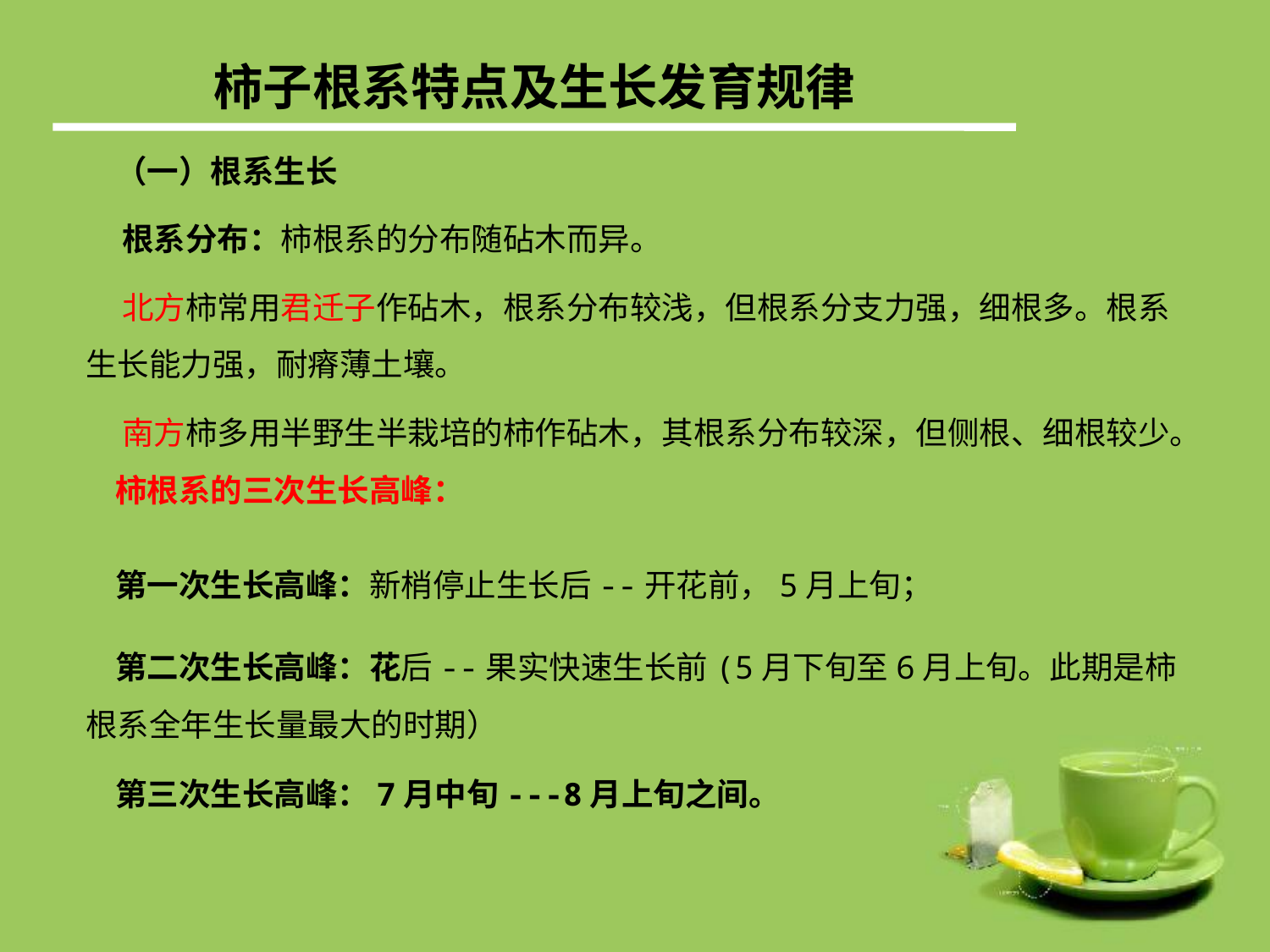

柿子根系特点及生长发育规律

   （一）根系生长
    根系分布：柿根系的分布随砧木而异。
    北方柿常用君迁子作砧木，根系分布较浅，但根系分支力强，细根多。根系生长能力强，耐瘠薄土壤。
    南方柿多用半野生半栽培的柿作砧木，其根系分布较深，但侧根、细根较少。
   柿根系的三次生长高峰：

   第一次生长高峰：新梢停止生长后--开花前，5月上旬；

   第二次生长高峰：花后--果实快速生长前(5月下旬至6月上旬。此期是柿根系全年生长量最大的时期）

   第三次生长高峰：7月中旬---8月上旬之间。